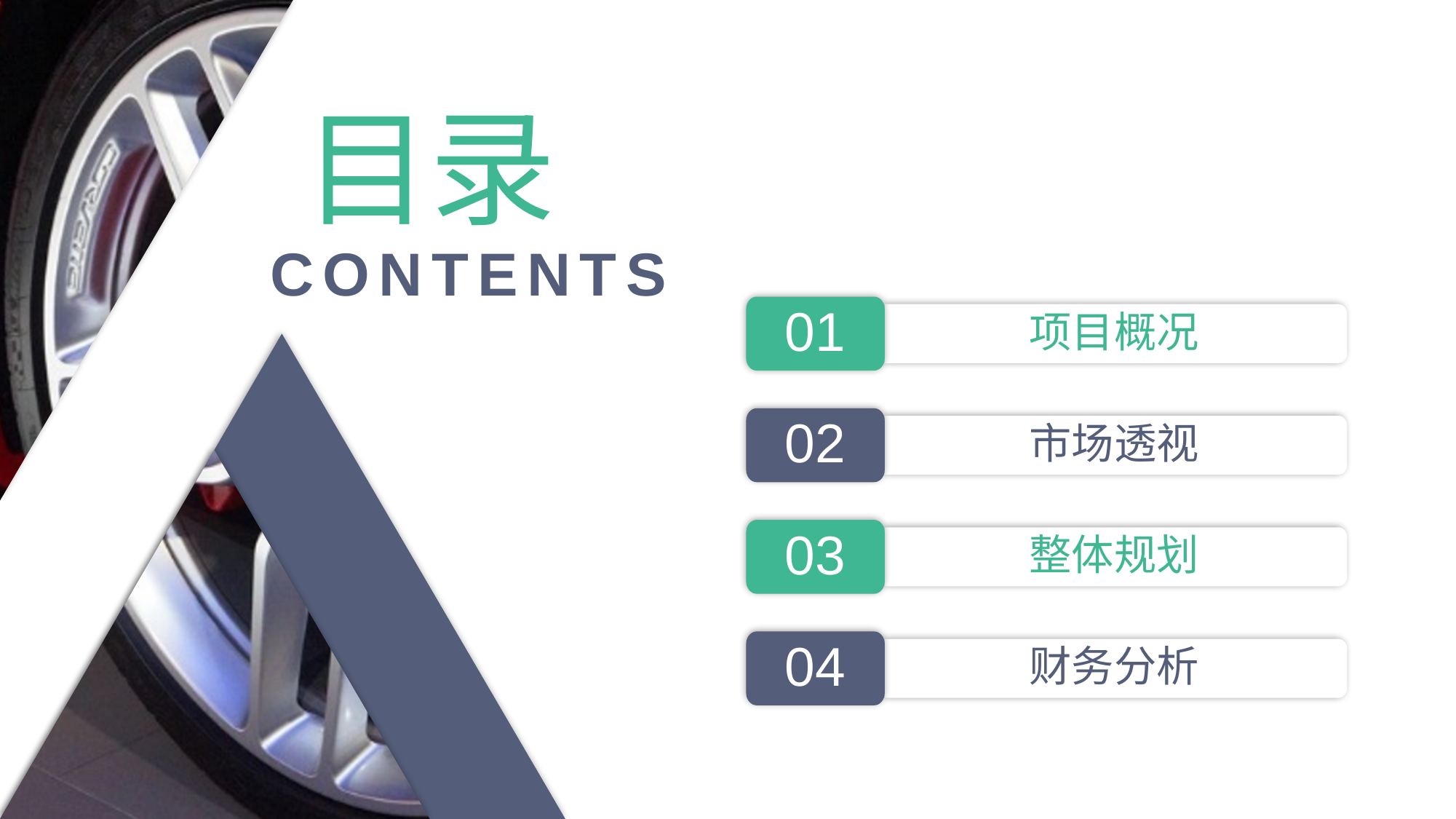

目录
CONTENTS
01
项目概况

02
市场透视

03
整体规划
04
财务分析